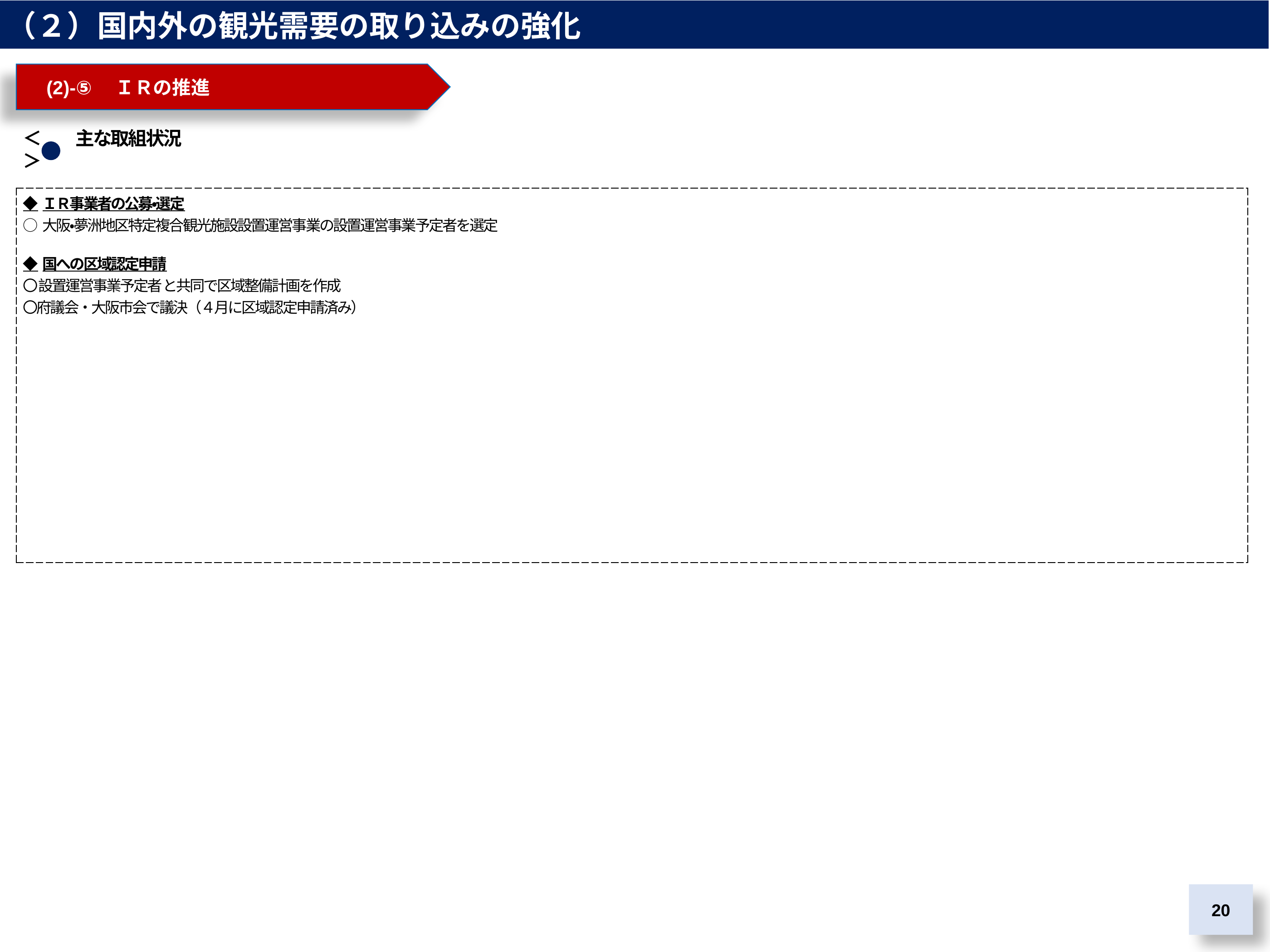

（２）国内外の観光需要の取り込みの強化
　(2)-⑤　ＩＲの推進
＜　　主な取組状況＞

| ◆ＩＲ事業者の公募・選定 ○大阪・夢洲地区特定複合観光施設設置運営事業の設置運営事業予定者を選定 ◆国への区域認定申請 〇設置運営事業予定者と共同で区域整備計画を作成 〇府議会・大阪市会で議決（４月に区域認定申請済み） |
| --- |
20